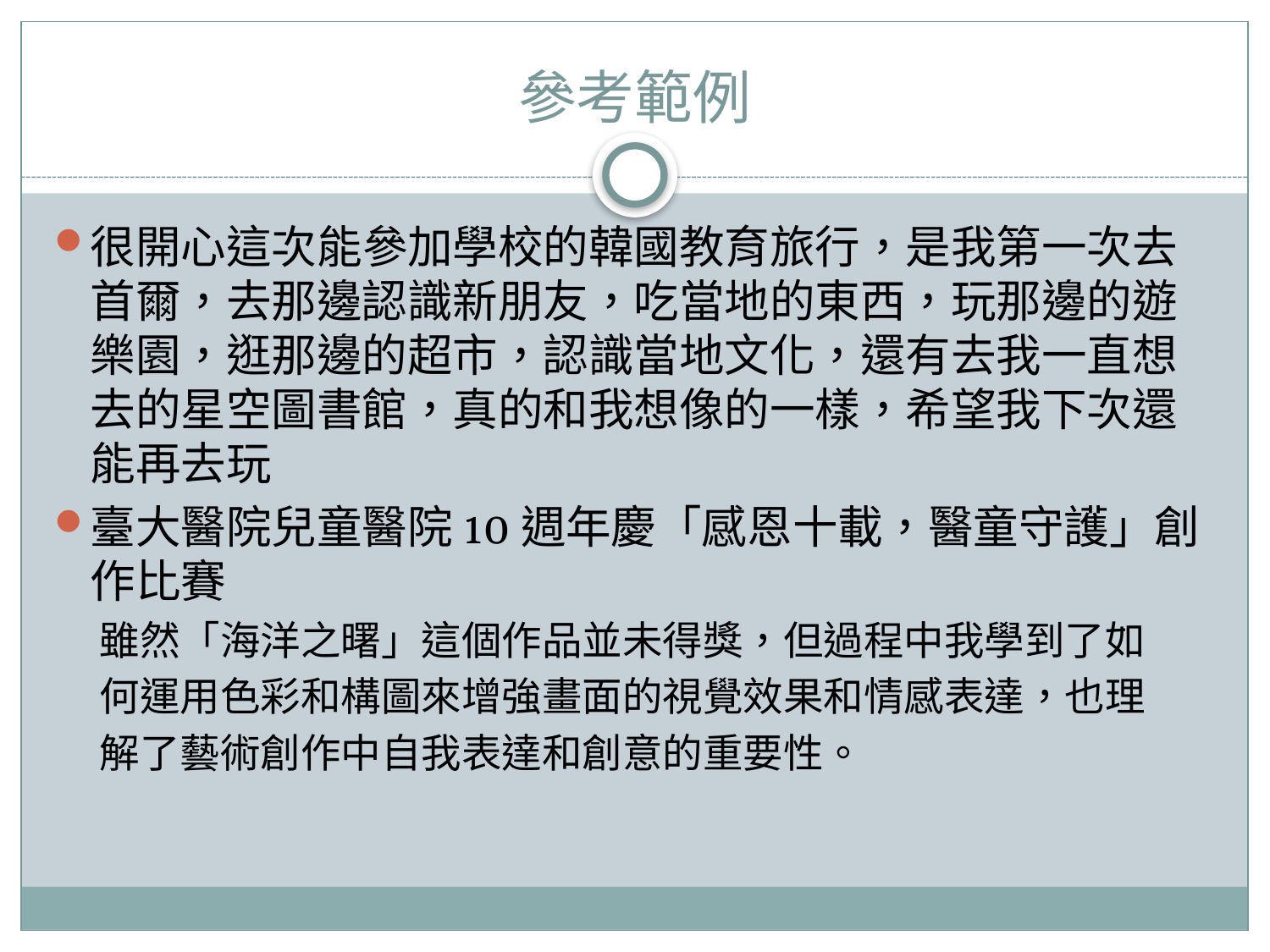

# 參考範例
很開心這次能參加學校的韓國教育旅行，是我第一次去首爾，去那邊認識新朋友，吃當地的東西，玩那邊的遊樂園，逛那邊的超市，認識當地文化，還有去我一直想去的星空圖書館，真的和我想像的一樣，希望我下次還能再去玩
臺大醫院兒童醫院10週年慶「感恩十載，醫童守護」創作比賽
    雖然「海洋之曙」這個作品並未得獎，但過程中我學到了如
    何運用色彩和構圖來增強畫面的視覺效果和情感表達，也理
    解了藝術創作中自我表達和創意的重要性。